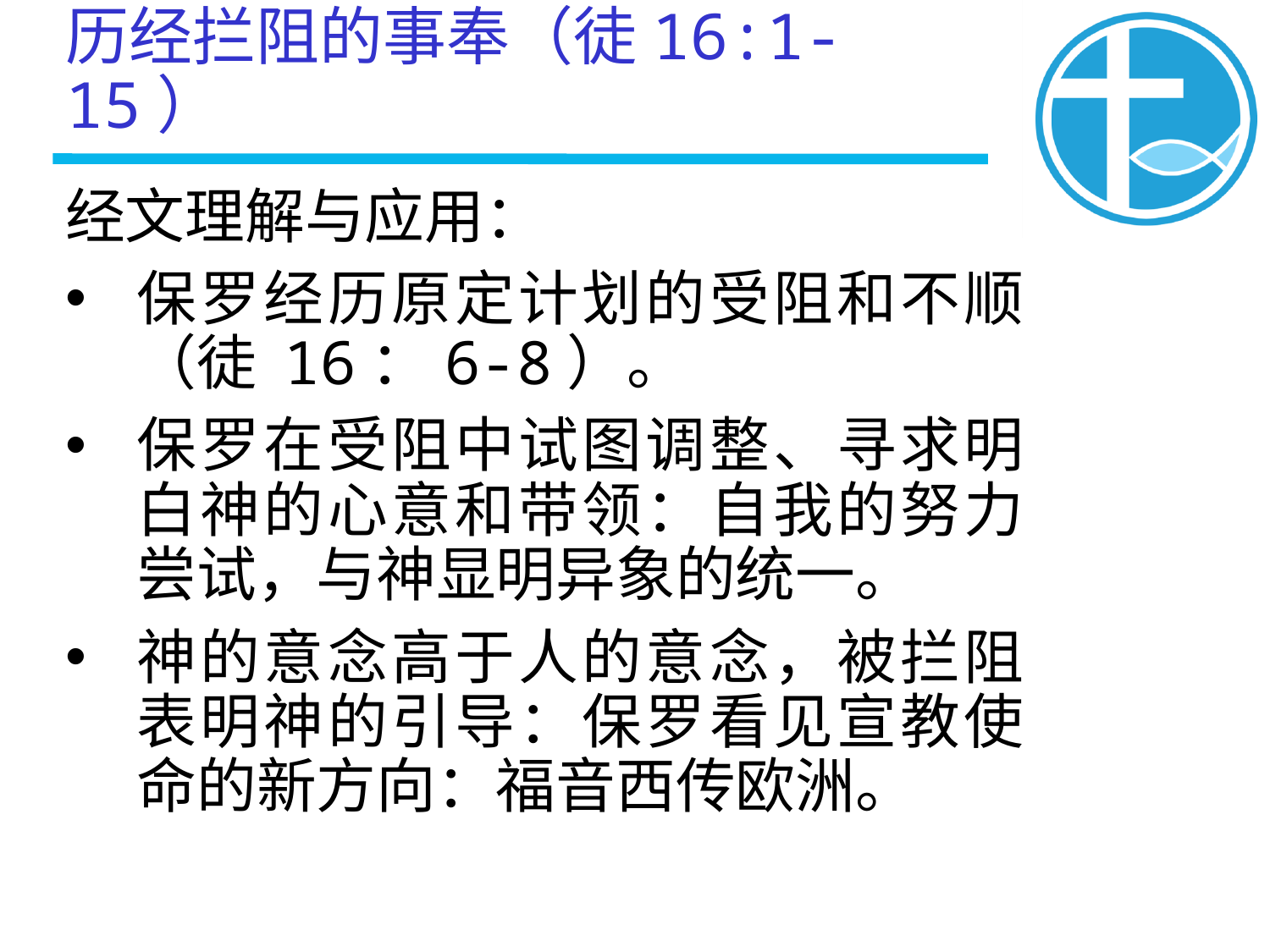

历经拦阻的事奉（徒16:1-15）
经文理解与应用：
保罗经历原定计划的受阻和不顺（徒 16：6-8）。
保罗在受阻中试图调整、寻求明白神的心意和带领：自我的努力尝试，与神显明异象的统一。
神的意念高于人的意念，被拦阻表明神的引导：保罗看见宣教使命的新方向：福音西传欧洲。